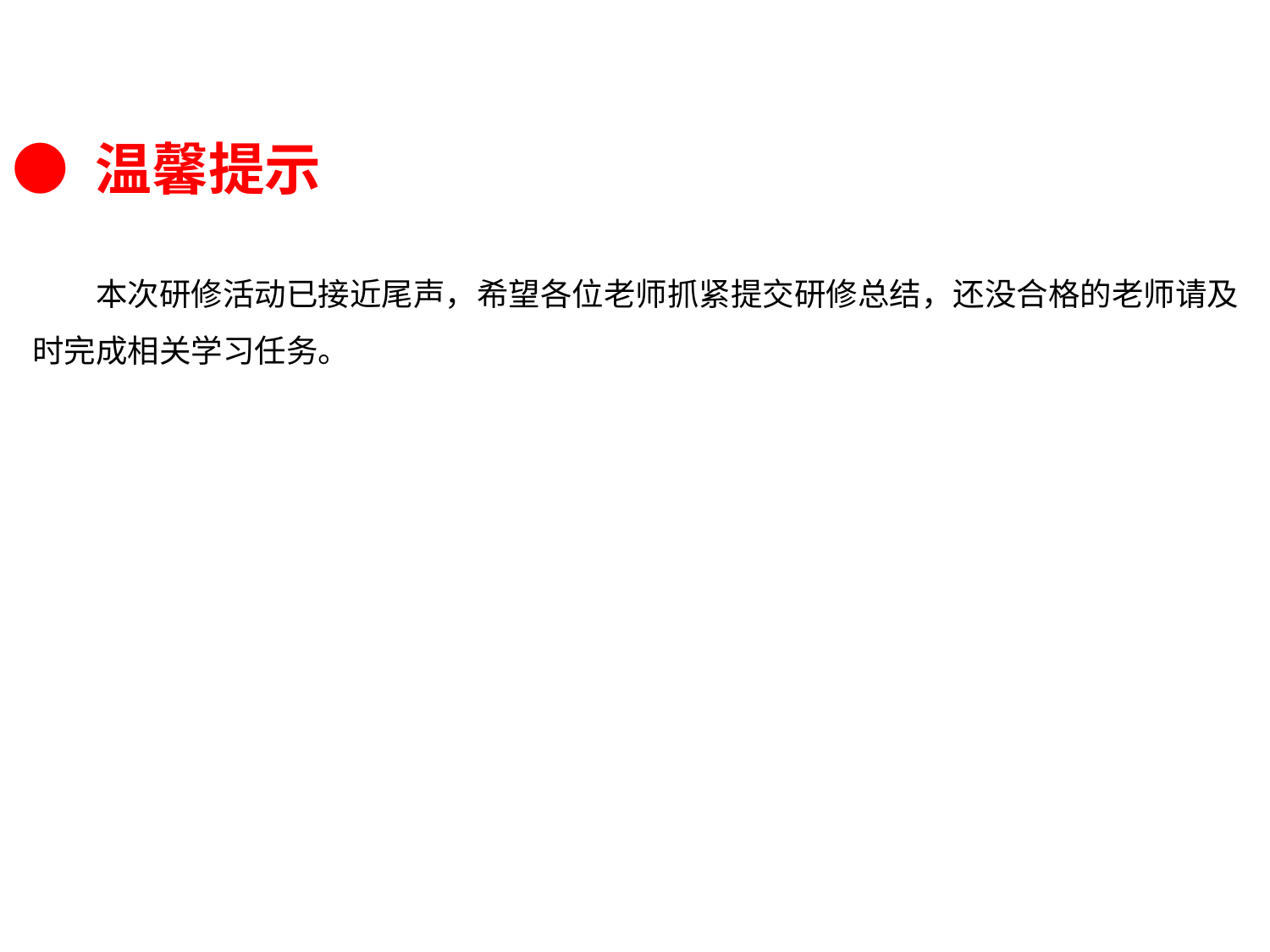

● 温馨提示
本次研修活动已接近尾声，希望各位老师抓紧提交研修总结，还没合格的老师请及时完成相关学习任务。